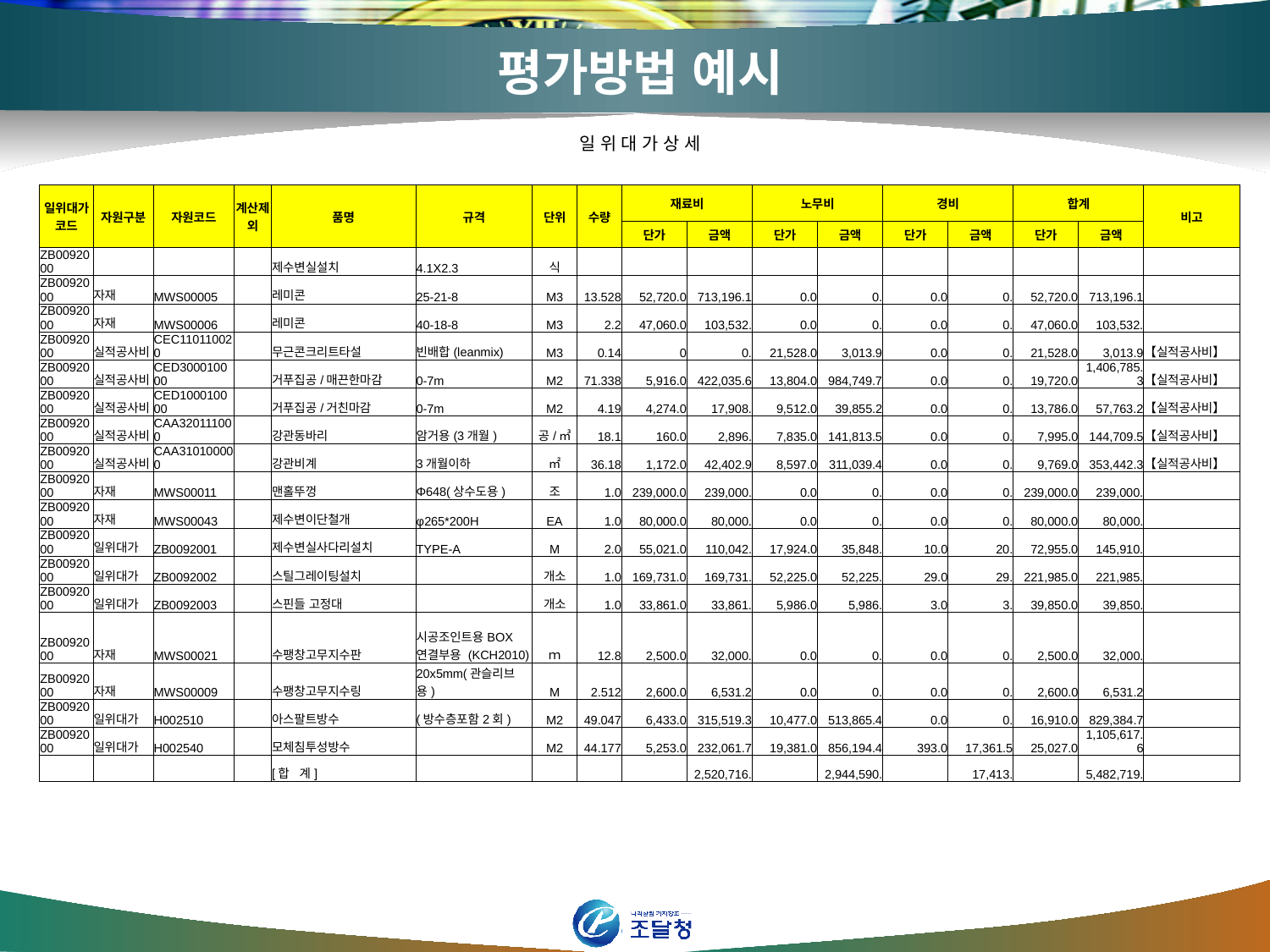

# 평가방법 예시
| 일 위 대 가 상 세 |  |  |  |  |  |  |  |  |  |  |  |  |  |  |  |  |
| --- | --- | --- | --- | --- | --- | --- | --- | --- | --- | --- | --- | --- | --- | --- | --- | --- |
|  |  |  |  |  |  |  |  |  |  |  |  |  |  |  |  |  |
| 일위대가코드 | 자원구분 | 자원코드 | 계산제외 | 품명 | 규격 | 단위 | 수량 | 재료비 |  | 노무비 |  | 경비 |  | 합계 |  | 비고 |
|  |  |  |  |  |  |  |  | 단가 | 금액 | 단가 | 금액 | 단가 | 금액 | 단가 | 금액 |  |
| ZB0092000 |  |  |  | 제수변실설치 | 4.1X2.3 | 식 |  |  |  |  |  |  |  |  |  |  |
| ZB0092000 | 자재 | MWS00005 |  | 레미콘 | 25-21-8 | M3 | 13.528 | 52,720.0 | 713,196.1 | 0.0 | 0. | 0.0 | 0. | 52,720.0 | 713,196.1 |  |
| ZB0092000 | 자재 | MWS00006 |  | 레미콘 | 40-18-8 | M3 | 2.2 | 47,060.0 | 103,532. | 0.0 | 0. | 0.0 | 0. | 47,060.0 | 103,532. |  |
| ZB0092000 | 실적공사비 | CEC110110020 |  | 무근콘크리트타설 | 빈배합(leanmix) | M3 | 0.14 | 0 | 0. | 21,528.0 | 3,013.9 | 0.0 | 0. | 21,528.0 | 3,013.9 | 【실적공사비】 |
| ZB0092000 | 실적공사비 | CED300010000 |  | 거푸집공/매끈한마감 | 0-7m | M2 | 71.338 | 5,916.0 | 422,035.6 | 13,804.0 | 984,749.7 | 0.0 | 0. | 19,720.0 | 1,406,785.3 | 【실적공사비】 |
| ZB0092000 | 실적공사비 | CED100010000 |  | 거푸집공/거친마감 | 0-7m | M2 | 4.19 | 4,274.0 | 17,908. | 9,512.0 | 39,855.2 | 0.0 | 0. | 13,786.0 | 57,763.2 | 【실적공사비】 |
| ZB0092000 | 실적공사비 | CAA320111000 |  | 강관동바리 | 암거용(3개월) | 공/㎥ | 18.1 | 160.0 | 2,896. | 7,835.0 | 141,813.5 | 0.0 | 0. | 7,995.0 | 144,709.5 | 【실적공사비】 |
| ZB0092000 | 실적공사비 | CAA310100000 |  | 강관비계 | 3개월이하 | ㎡ | 36.18 | 1,172.0 | 42,402.9 | 8,597.0 | 311,039.4 | 0.0 | 0. | 9,769.0 | 353,442.3 | 【실적공사비】 |
| ZB0092000 | 자재 | MWS00011 |  | 맨홀뚜껑 | Φ648(상수도용) | 조 | 1.0 | 239,000.0 | 239,000. | 0.0 | 0. | 0.0 | 0. | 239,000.0 | 239,000. |  |
| ZB0092000 | 자재 | MWS00043 |  | 제수변이단철개 | φ265\*200H | EA | 1.0 | 80,000.0 | 80,000. | 0.0 | 0. | 0.0 | 0. | 80,000.0 | 80,000. |  |
| ZB0092000 | 일위대가 | ZB0092001 |  | 제수변실사다리설치 | TYPE-A | M | 2.0 | 55,021.0 | 110,042. | 17,924.0 | 35,848. | 10.0 | 20. | 72,955.0 | 145,910. |  |
| ZB0092000 | 일위대가 | ZB0092002 |  | 스틸그레이팅설치 |  | 개소 | 1.0 | 169,731.0 | 169,731. | 52,225.0 | 52,225. | 29.0 | 29. | 221,985.0 | 221,985. |  |
| ZB0092000 | 일위대가 | ZB0092003 |  | 스핀들 고정대 |  | 개소 | 1.0 | 33,861.0 | 33,861. | 5,986.0 | 5,986. | 3.0 | 3. | 39,850.0 | 39,850. |  |
| ZB0092000 | 자재 | MWS00021 |  | 수팽창고무지수판 | 시공조인트용BOX연결부용 (KCH2010) | ｍ | 12.8 | 2,500.0 | 32,000. | 0.0 | 0. | 0.0 | 0. | 2,500.0 | 32,000. |  |
| ZB0092000 | 자재 | MWS00009 |  | 수팽창고무지수링 | 20x5mm(관슬리브용) | M | 2.512 | 2,600.0 | 6,531.2 | 0.0 | 0. | 0.0 | 0. | 2,600.0 | 6,531.2 |  |
| ZB0092000 | 일위대가 | H002510 |  | 아스팔트방수 | (방수층포함2회) | M2 | 49.047 | 6,433.0 | 315,519.3 | 10,477.0 | 513,865.4 | 0.0 | 0. | 16,910.0 | 829,384.7 |  |
| ZB0092000 | 일위대가 | H002540 |  | 모체침투성방수 |  | M2 | 44.177 | 5,253.0 | 232,061.7 | 19,381.0 | 856,194.4 | 393.0 | 17,361.5 | 25,027.0 | 1,105,617.6 |  |
|  |  |  |  | [합 계] |  |  |  |  | 2,520,716. |  | 2,944,590. |  | 17,413. |  | 5,482,719. |  |